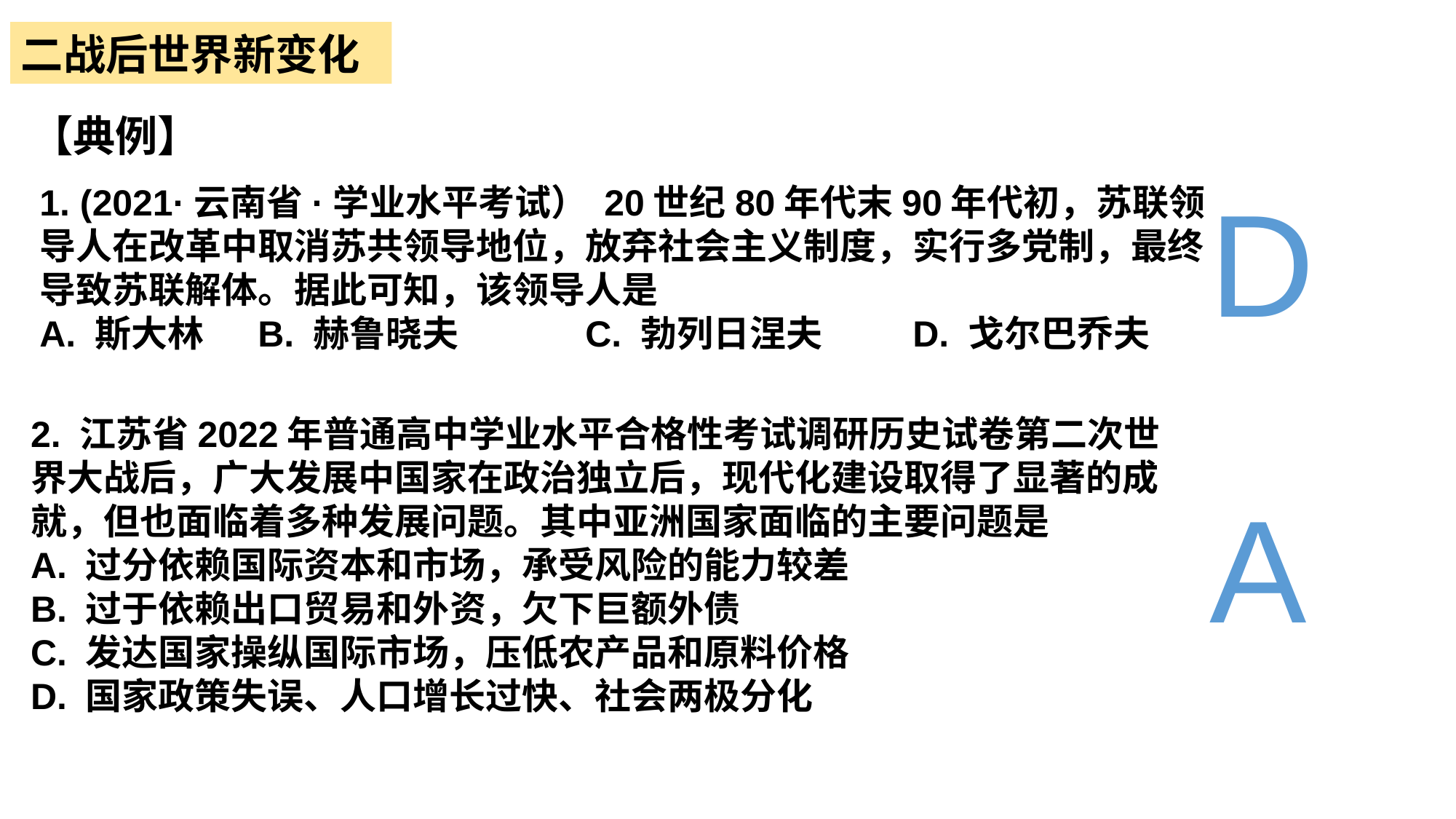

二战后世界新变化
【典例】
D
1. (2021·云南省·学业水平考试） 20世纪80年代末90年代初，苏联领导人在改革中取消苏共领导地位，放弃社会主义制度，实行多党制，最终导致苏联解体。据此可知，该领导人是
A. 斯大林	B. 赫鲁晓夫    	C. 勃列日涅夫	D. 戈尔巴乔夫

2. 江苏省2022年普通高中学业水平合格性考试调研历史试卷第二次世界大战后，广大发展中国家在政治独立后，现代化建设取得了显著的成就，但也面临着多种发展问题。其中亚洲国家面临的主要问题是A. 过分依赖国际资本和市场，承受风险的能力较差B. 过于依赖出口贸易和外资，欠下巨额外债C. 发达国家操纵国际市场，压低农产品和原料价格D. 国家政策失误、人口增长过快、社会两极分化
A